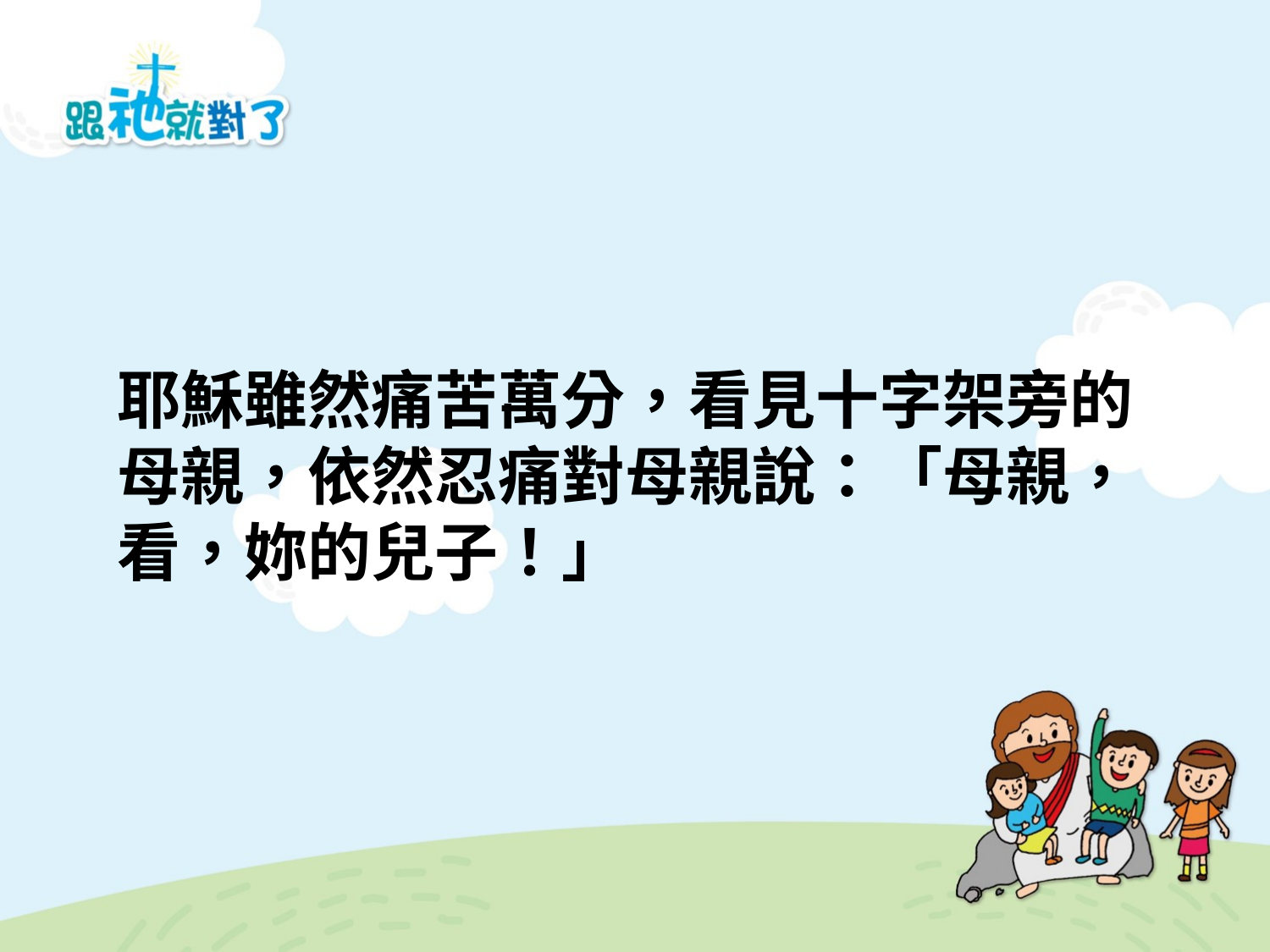

耶穌雖然痛苦萬分，看見十字架旁的母親，依然忍痛對母親說：「母親，看，妳的兒子！」